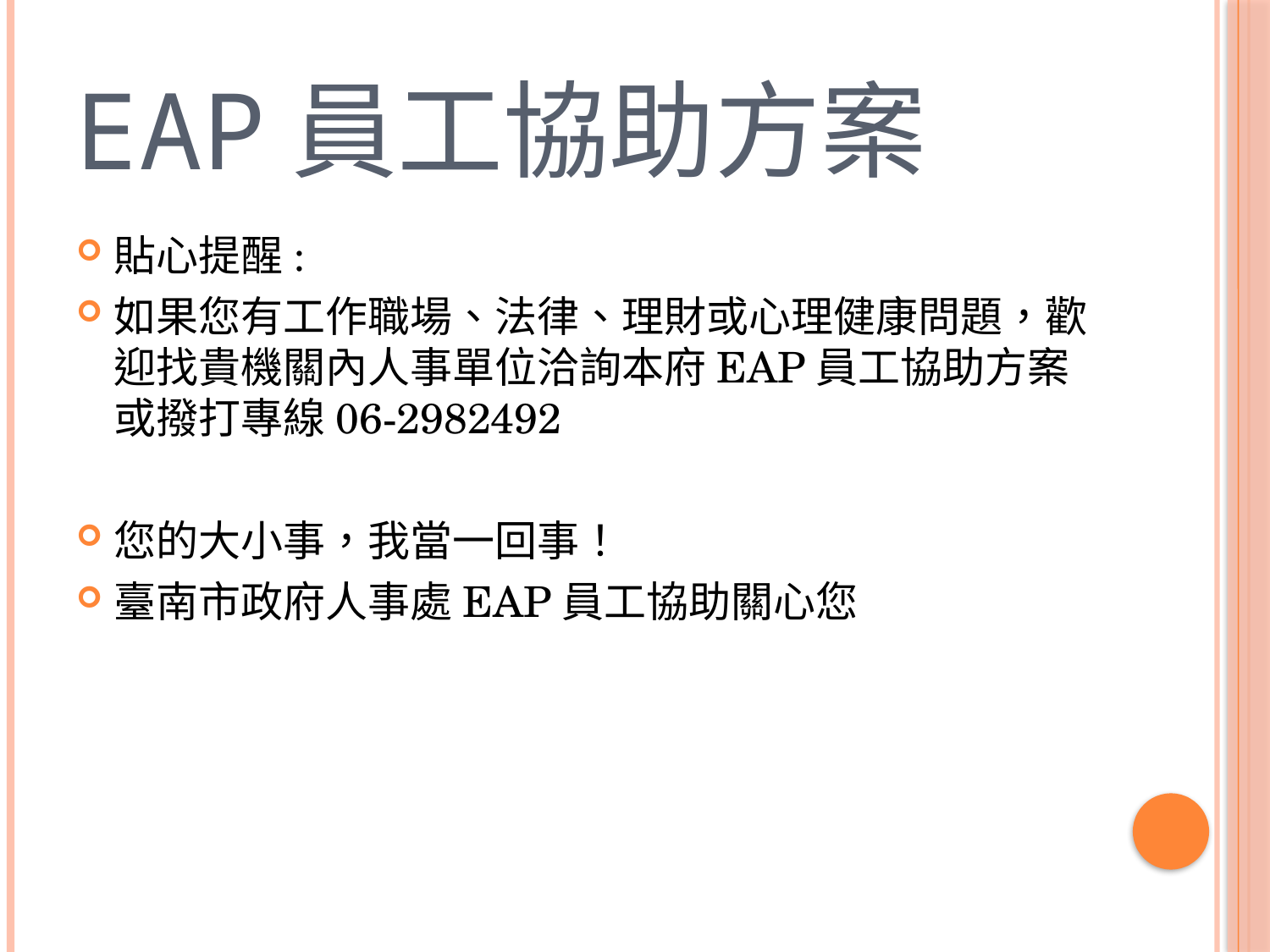

# EAP員工協助方案
貼心提醒:
如果您有工作職場、法律、理財或心理健康問題，歡迎找貴機關內人事單位洽詢本府EAP員工協助方案或撥打專線06-2982492

您的大小事，我當一回事！
臺南市政府人事處EAP員工協助關心您